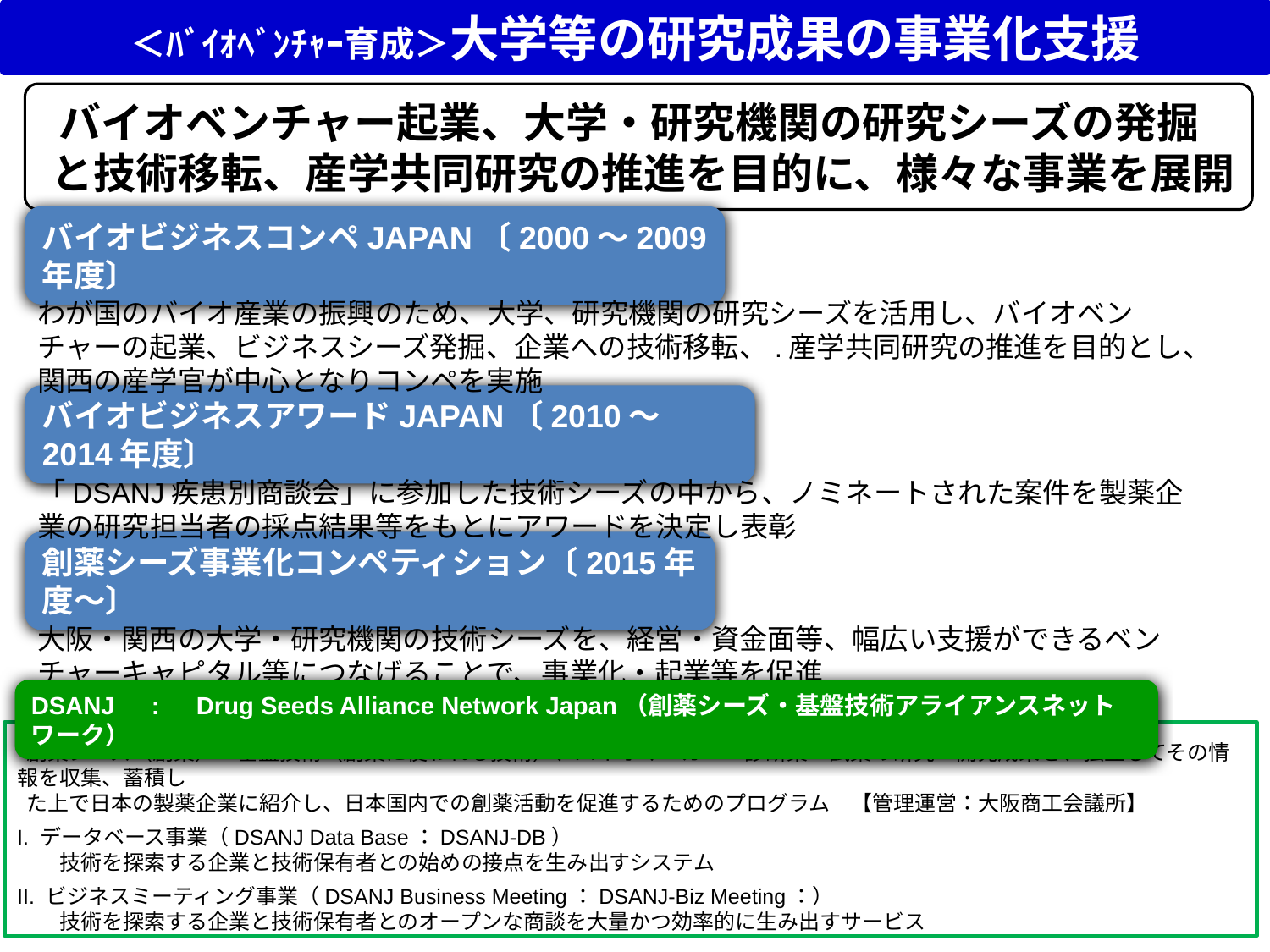

＜ﾊﾞｲｵﾍﾞﾝﾁｬｰ育成＞大学等の研究成果の事業化支援
 バイオベンチャー起業、大学・研究機関の研究シーズの発掘と技術移転、産学共同研究の推進を目的に、様々な事業を展開
バイオビジネスコンペJAPAN〔2000～2009年度〕
わが国のバイオ産業の振興のため、大学、研究機関の研究シーズを活用し、バイオベンチャーの起業、ビジネスシーズ発掘、企業への技術移転、.産学共同研究の推進を目的とし、関西の産学官が中心となりコンペを実施
バイオビジネスアワードJAPAN〔2010～2014年度〕
「DSANJ疾患別商談会」に参加した技術シーズの中から、ノミネートされた案件を製薬企業の研究担当者の採点結果等をもとにアワードを決定し表彰
創薬シーズ事業化コンペティション〔2015年度～〕
大阪・関西の大学・研究機関の技術シーズを、経営・資金面等、幅広い支援ができるベンチャーキャピタル等につなげることで、事業化・起業等を促進
DSANJ　:　Drug Seeds Alliance Network Japan（創薬シーズ・基盤技術アライアンスネットワーク）

 創薬シーズ（創薬）・基盤技術（創薬に使われる技術）、バイオマーカー・診断薬・試薬の研究・開発成果を、独立してその情報を収集、蓄積し
 た上で日本の製薬企業に紹介し、日本国内での創薬活動を促進するためのプログラム　【管理運営：大阪商工会議所】

I. データベース事業（DSANJ Data Base：DSANJ-DB）
　　技術を探索する企業と技術保有者との始めの接点を生み出すシステム

II. ビジネスミーティング事業（DSANJ Business Meeting：DSANJ-Biz Meeting：）
　　技術を探索する企業と技術保有者とのオープンな商談を大量かつ効率的に生み出すサービス